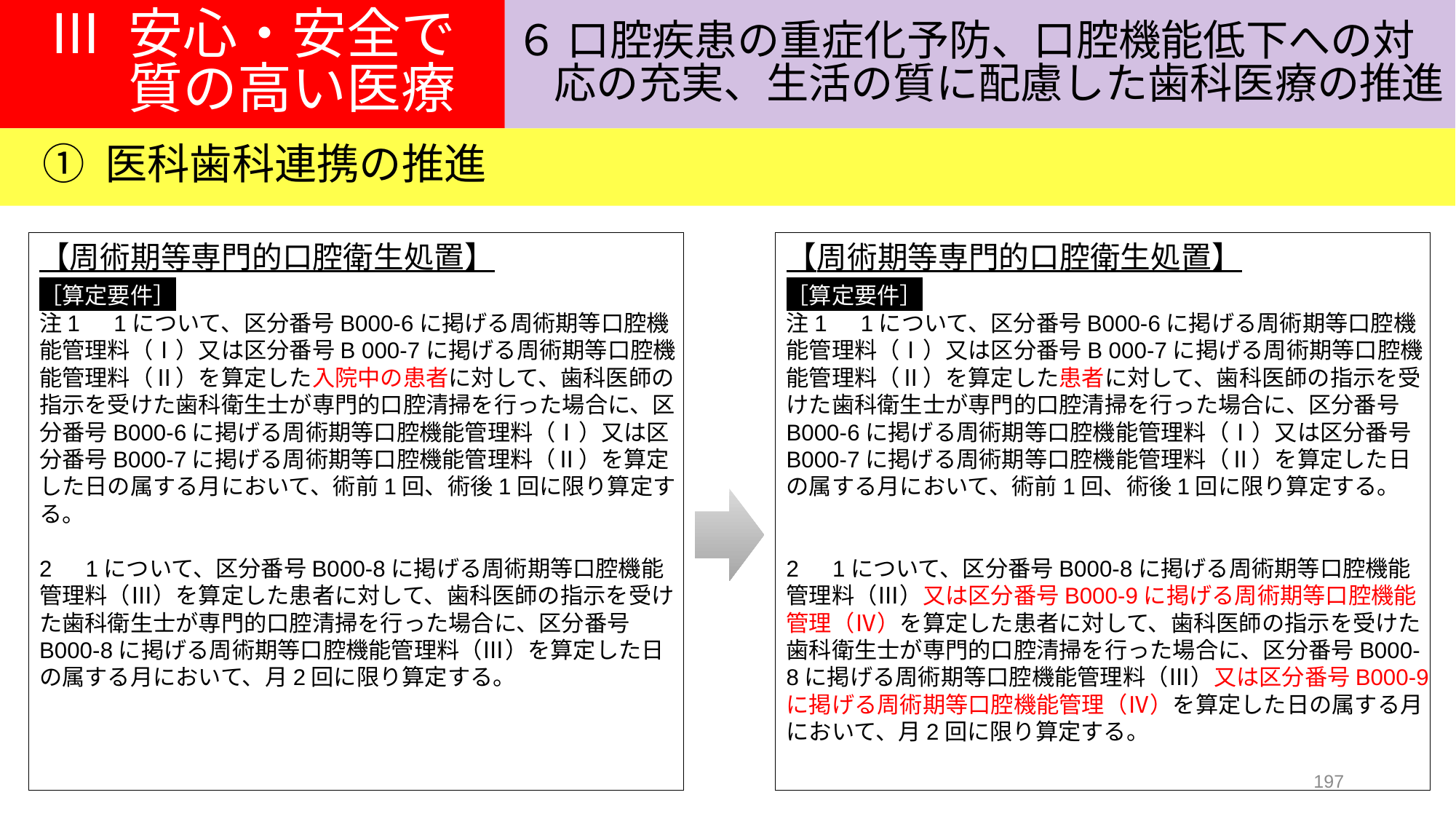

Ⅲ 安心・安全で
質の高い医療
６ 口腔疾患の重症化予防、口腔機能低下への対
応の充実、生活の質に配慮した歯科医療の推進
① 医科歯科連携の推進
【周術期等専門的口腔衛生処置】

［算定要件］
注1　1について、区分番号B000-6に掲げる周術期等口腔機 能管理料（Ⅰ）又は区分番号B 000-7に掲げる周術期等口腔機能管理料（Ⅱ）を算定した患者に対して、歯科医師の指示を受けた歯科衛生士が専門的口腔清掃を行った場合に、区分番号B000-6に掲げる周術期等口腔機能管理料（Ⅰ）又は区分番号B000-7に掲げる周術期等口腔機能管理料（Ⅱ）を算定した日の属する月において、術前1回、術後1回に限り算定する。

2　1について、区分番号B000-8に掲げる周術期等口腔機能管理料（Ⅲ）又は区分番号B000-9に掲げる周術期等口腔機能管理（Ⅳ）を算定した患者に対して、歯科医師の指示を受けた歯科衛生士が専門的口腔清掃を行った場合に、区分番号B000-8に掲げる周術期等口腔機能管理料（Ⅲ）又は区分番号B000-9に掲げる周術期等口腔機能管理（Ⅳ）を算定した日の属する月において、月2回に限り算定する。
【周術期等専門的口腔衛生処置】

［算定要件］
注1　1について、区分番号B000-6に掲げる周術期等口腔機 能管理料（Ⅰ）又は区分番号B 000-7に掲げる周術期等口腔機能管理料（Ⅱ）を算定した入院中の患者に対して、歯科医師の指示を受けた歯科衛生士が専門的口腔清掃を行った場合に、区分番号B000-6に掲げる周術期等口腔機能管理料（Ⅰ）又は区分番号B000-7に掲げる周術期等口腔機能管理料（Ⅱ）を算定した日の属する月において、術前1回、術後1回に限り算定する。

2　1について、区分番号B000-8に掲げる周術期等口腔機能管理料（Ⅲ）を算定した患者に対して、歯科医師の指示を受けた歯科衛生士が専門的口腔清掃を行った場合に、区分番号B000-8に掲げる周術期等口腔機能管理料（Ⅲ）を算定した日の属する月において、月2回に限り算定する。

197